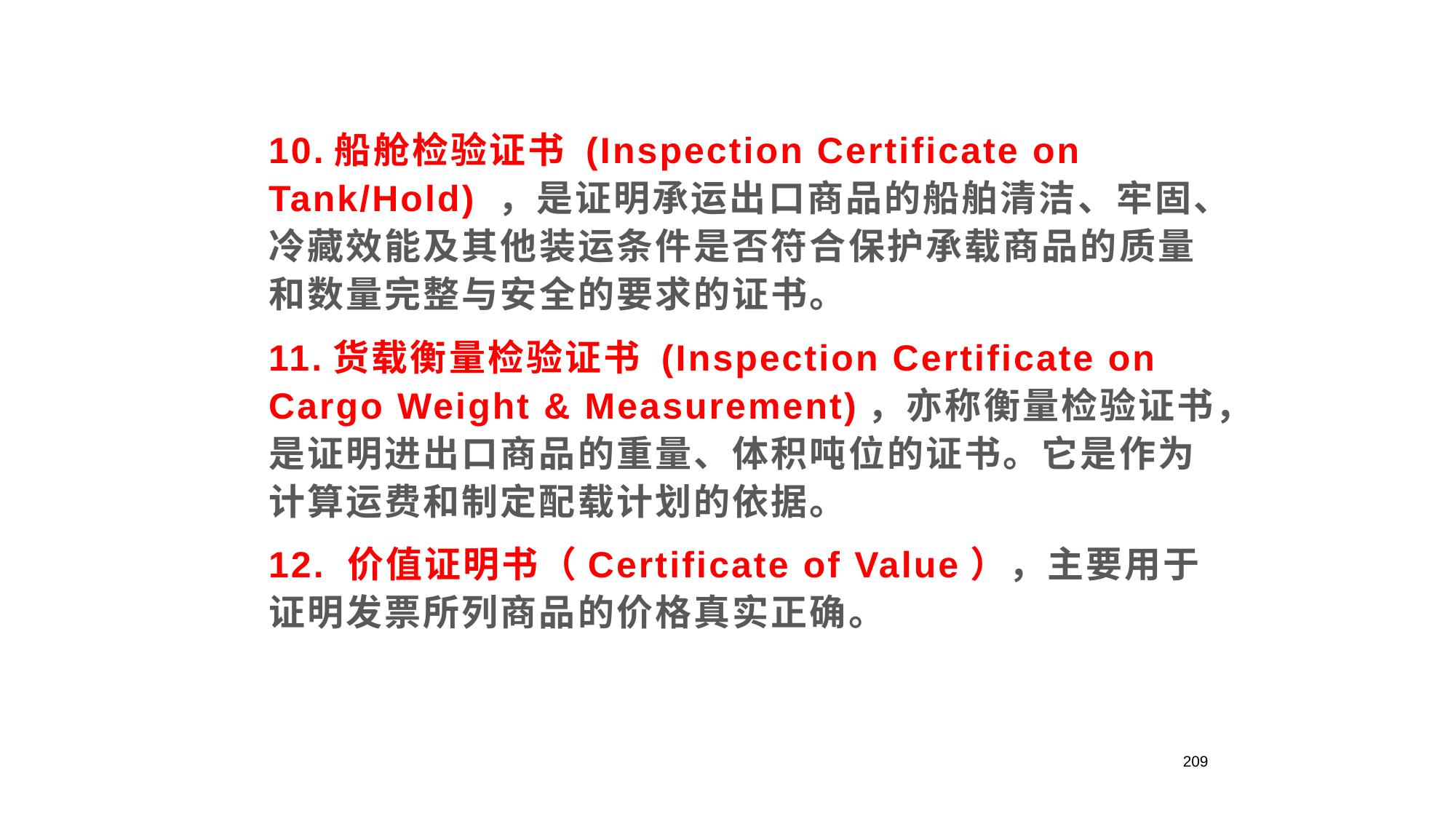

10.船舱检验证书 (Inspection Certificate on Tank/Hold) ，是证明承运出口商品的船舶清洁、牢固、冷藏效能及其他装运条件是否符合保护承载商品的质量和数量完整与安全的要求的证书。
11.货载衡量检验证书 (Inspection Certificate on Cargo Weight & Measurement)，亦称衡量检验证书，是证明进出口商品的重量、体积吨位的证书。它是作为计算运费和制定配载计划的依据。
12. 价值证明书（Certificate of Value），主要用于证明发票所列商品的价格真实正确。

209